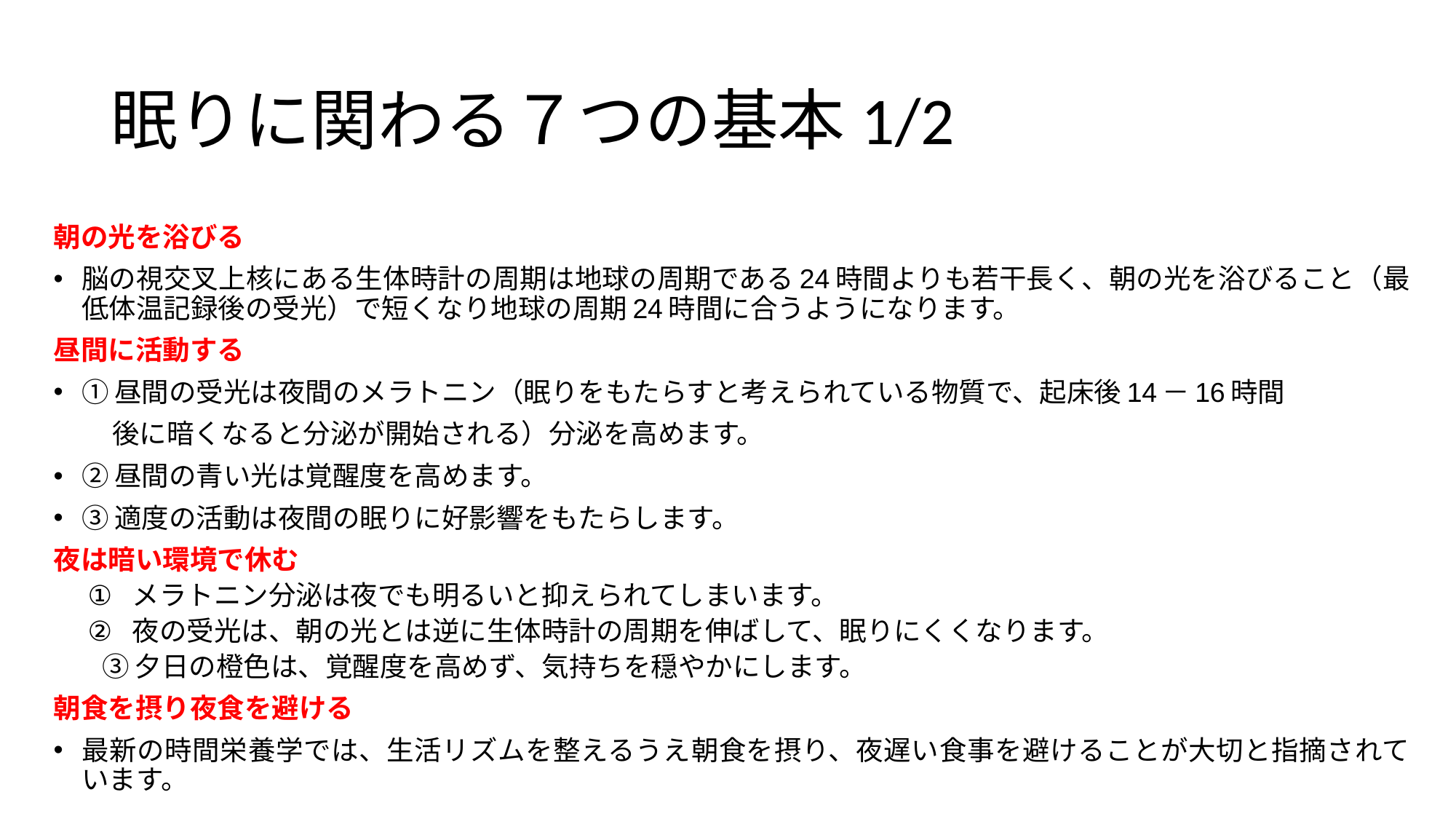

# 眠りに関わる７つの基本1/2
朝の光を浴びる
脳の視交叉上核にある生体時計の周期は地球の周期である24時間よりも若干長く、朝の光を浴びること（最低体温記録後の受光）で短くなり地球の周期24時間に合うようになります。
昼間に活動する
①昼間の受光は夜間のメラトニン（眠りをもたらすと考えられている物質で、起床後14－16時間
　　後に暗くなると分泌が開始される）分泌を高めます。
②昼間の青い光は覚醒度を高めます。
③適度の活動は夜間の眠りに好影響をもたらします。
夜は暗い環境で休む
メラトニン分泌は夜でも明るいと抑えられてしまいます。
夜の受光は、朝の光とは逆に生体時計の周期を伸ばして、眠りにくくなります。
③夕日の橙色は、覚醒度を高めず、気持ちを穏やかにします。
朝食を摂り夜食を避ける
最新の時間栄養学では、生活リズムを整えるうえ朝食を摂り、夜遅い食事を避けることが大切と指摘されています。